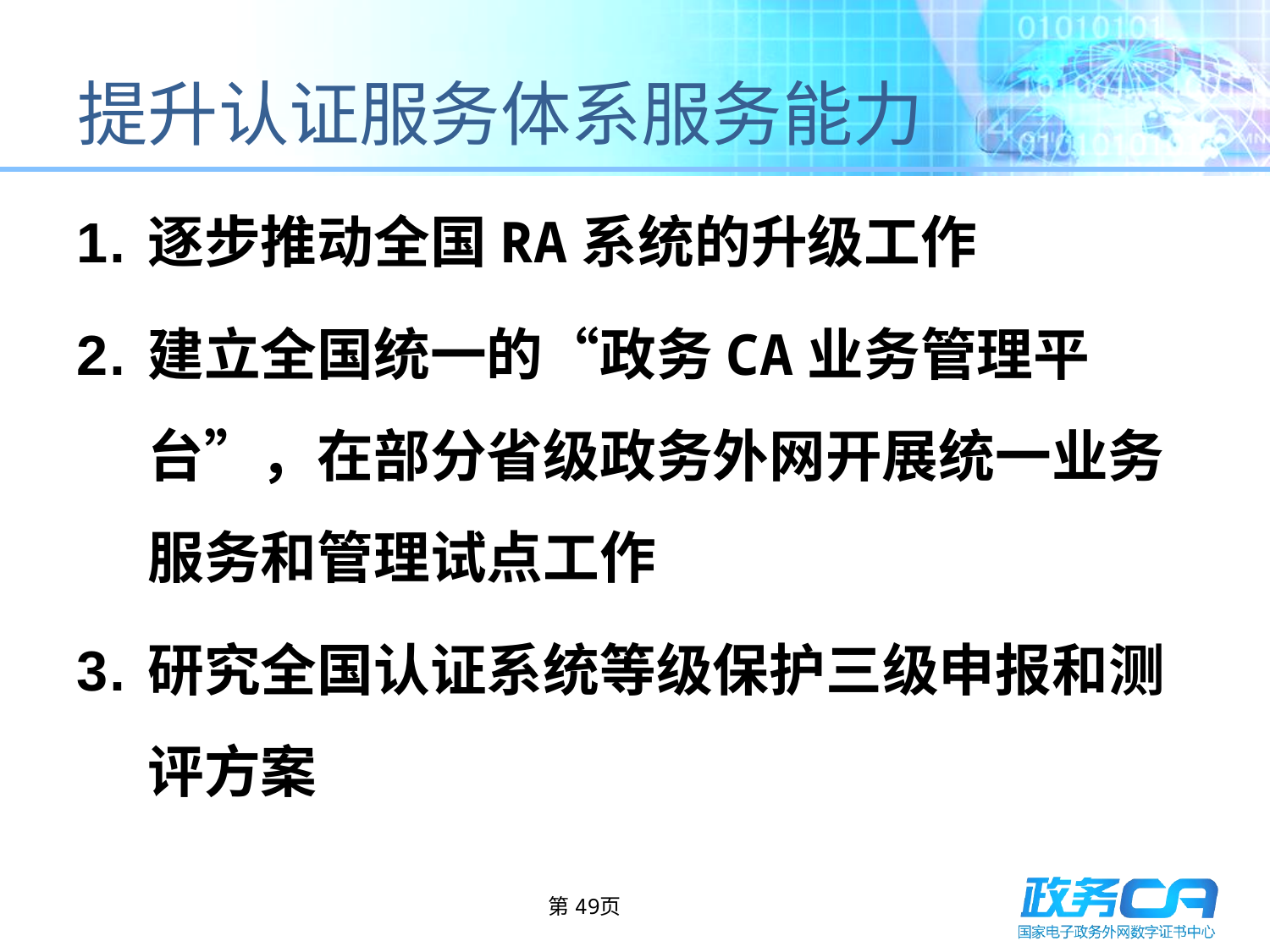

# 提升认证服务体系服务能力
逐步推动全国RA系统的升级工作
建立全国统一的“政务CA业务管理平台”，在部分省级政务外网开展统一业务服务和管理试点工作
研究全国认证系统等级保护三级申报和测评方案
第49页